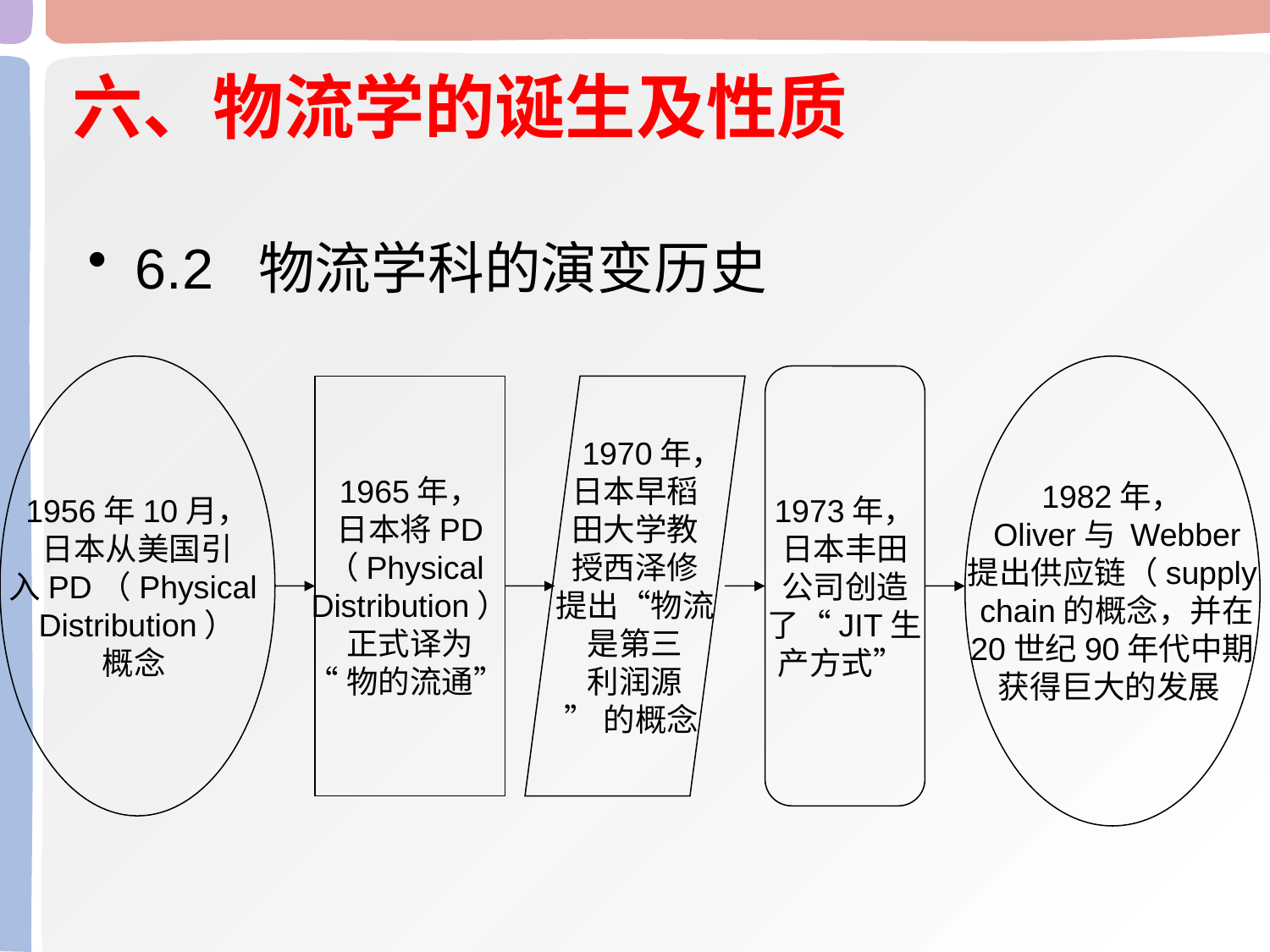

六、物流学的诞生及性质
6.2  物流学科的演变历史

1956年10月，
日本从美国引
入PD（Physical
Distribution）
概念
1982年，
 Oliver与 Webber
提出供应链（supply
 chain的概念，并在
20世纪90年代中期
获得巨大的发展
1973年，
日本丰田
公司创造
了“JIT生
产方式”
1965年，
日本将PD
（Physical
Distribution）
正式译为
“物的流通”
    1970年，
日本早稻
田大学教
授西泽修
提出“物流
是第三
利润源
”的概念